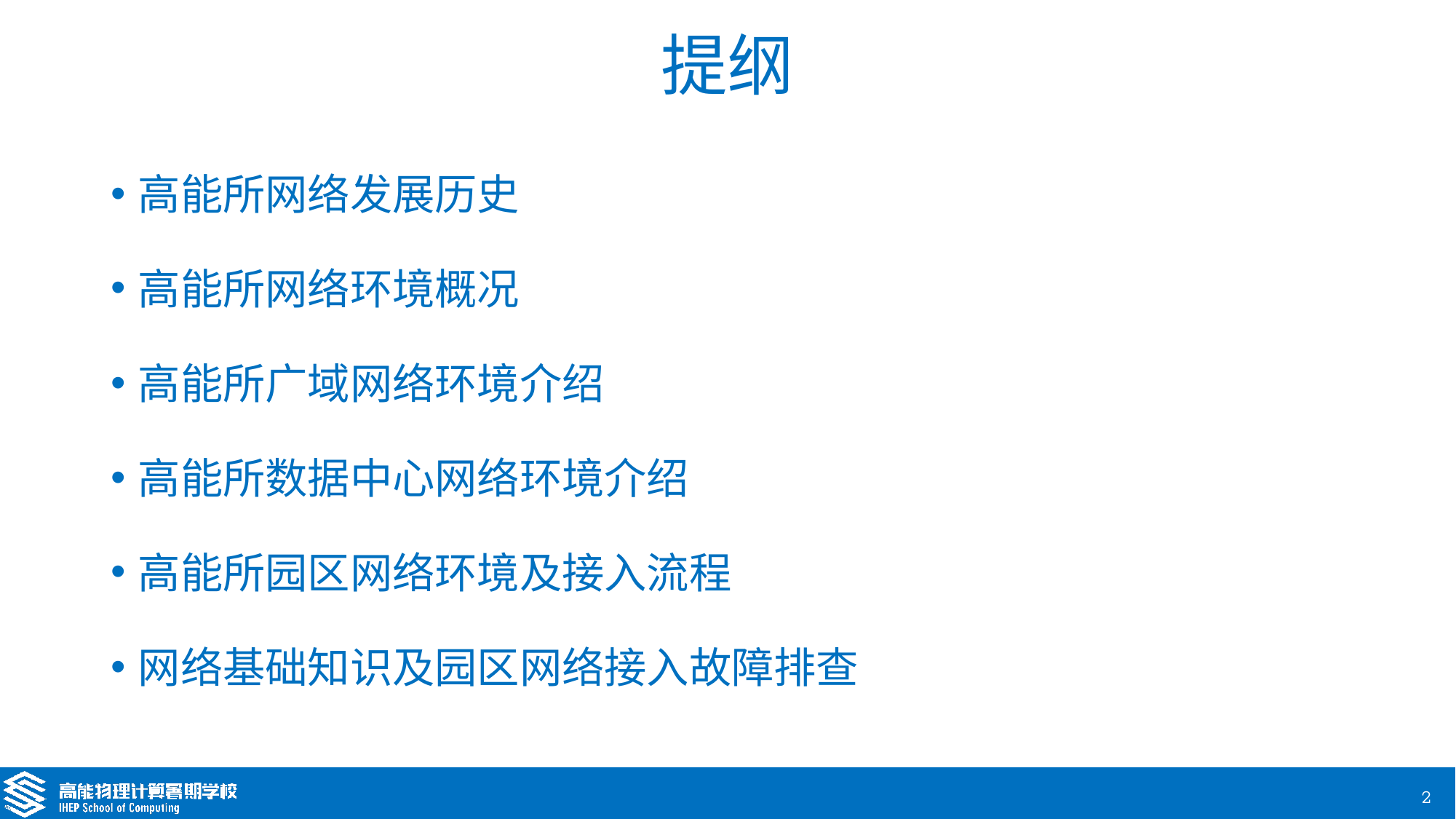

# 提纲
高能所网络发展历史
高能所网络环境概况
高能所广域网络环境介绍
高能所数据中心网络环境介绍
高能所园区网络环境及接入流程
网络基础知识及园区网络接入故障排查
2